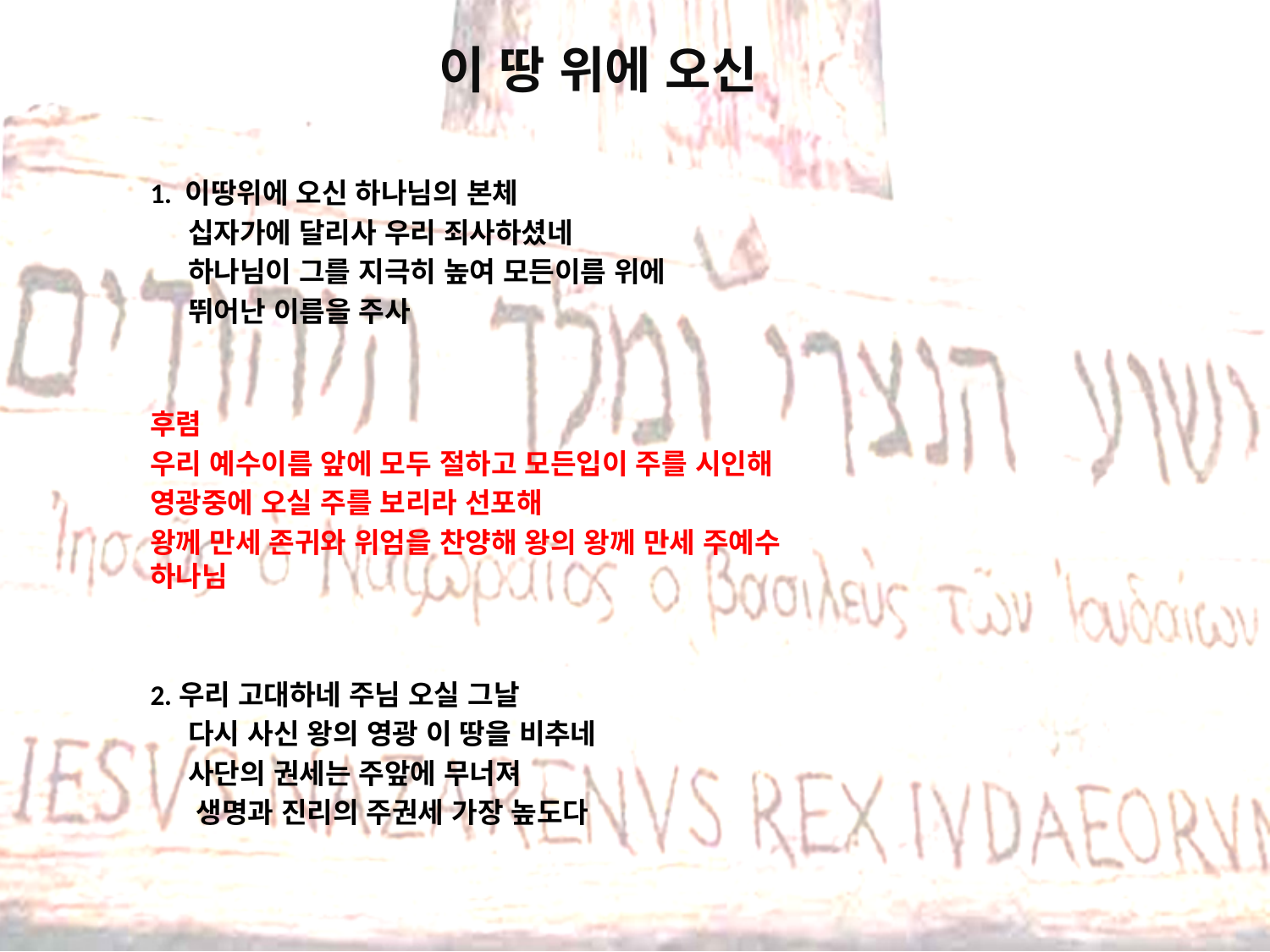

# 이 땅 위에 오신
1. 이땅위에 오신 하나님의 본체
    십자가에 달리사 우리 죄사하셨네
    하나님이 그를 지극히 높여 모든이름 위에
    뛰어난 이름을 주사

후렴
우리 예수이름 앞에 모두 절하고 모든입이 주를 시인해
영광중에 오실 주를 보리라 선포해
왕께 만세 존귀와 위엄을 찬양해 왕의 왕께 만세 주예수    하나님

2.우리 고대하네 주님 오실 그날
    다시 사신 왕의 영광 이 땅을 비추네
    사단의 권세는 주앞에 무너져
     생명과 진리의 주권세 가장 높도다